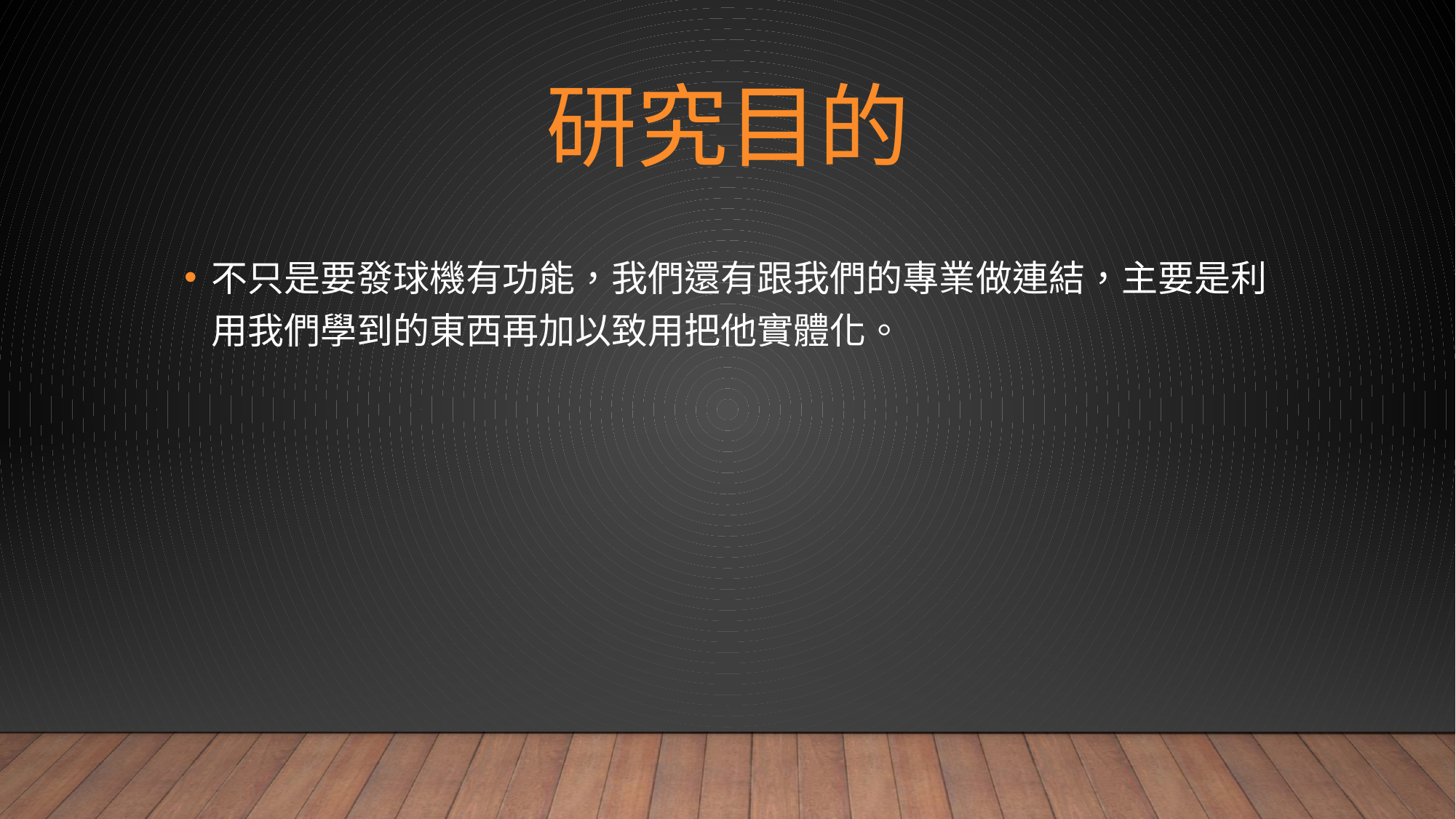

# 研究目的
不只是要發球機有功能，我們還有跟我們的專業做連結，主要是利用我們學到的東西再加以致用把他實體化。